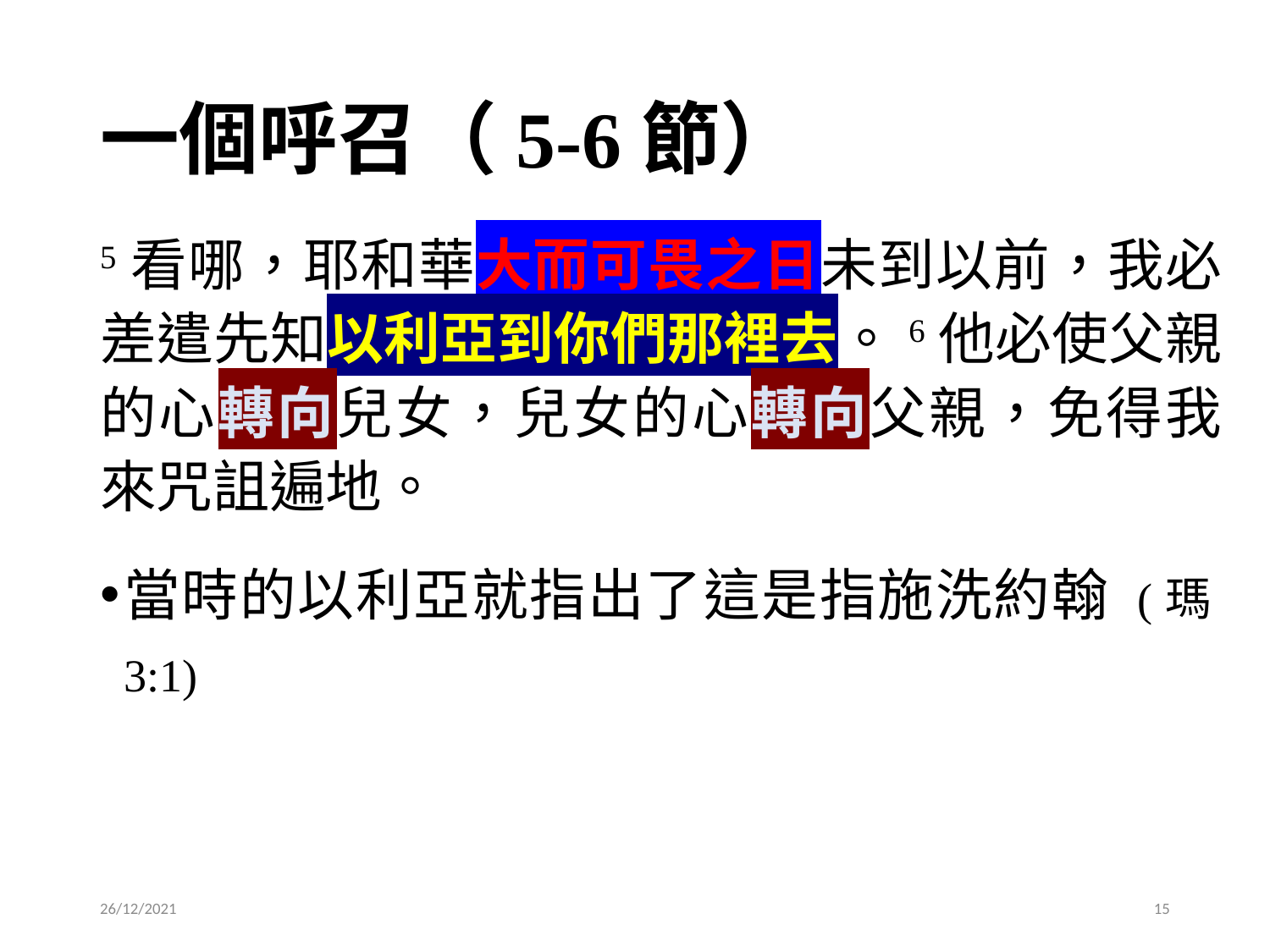

# 一個呼召（5-6節）
5看哪，耶和華大而可畏之日未到以前，我必差遣先知以利亞到你們那裡去。6他必使父親的心轉向兒女，兒女的心轉向父親，免得我來咒詛遍地。
當時的以利亞就指出了這是指施洗約翰 (瑪3:1)

26/12/2021

15